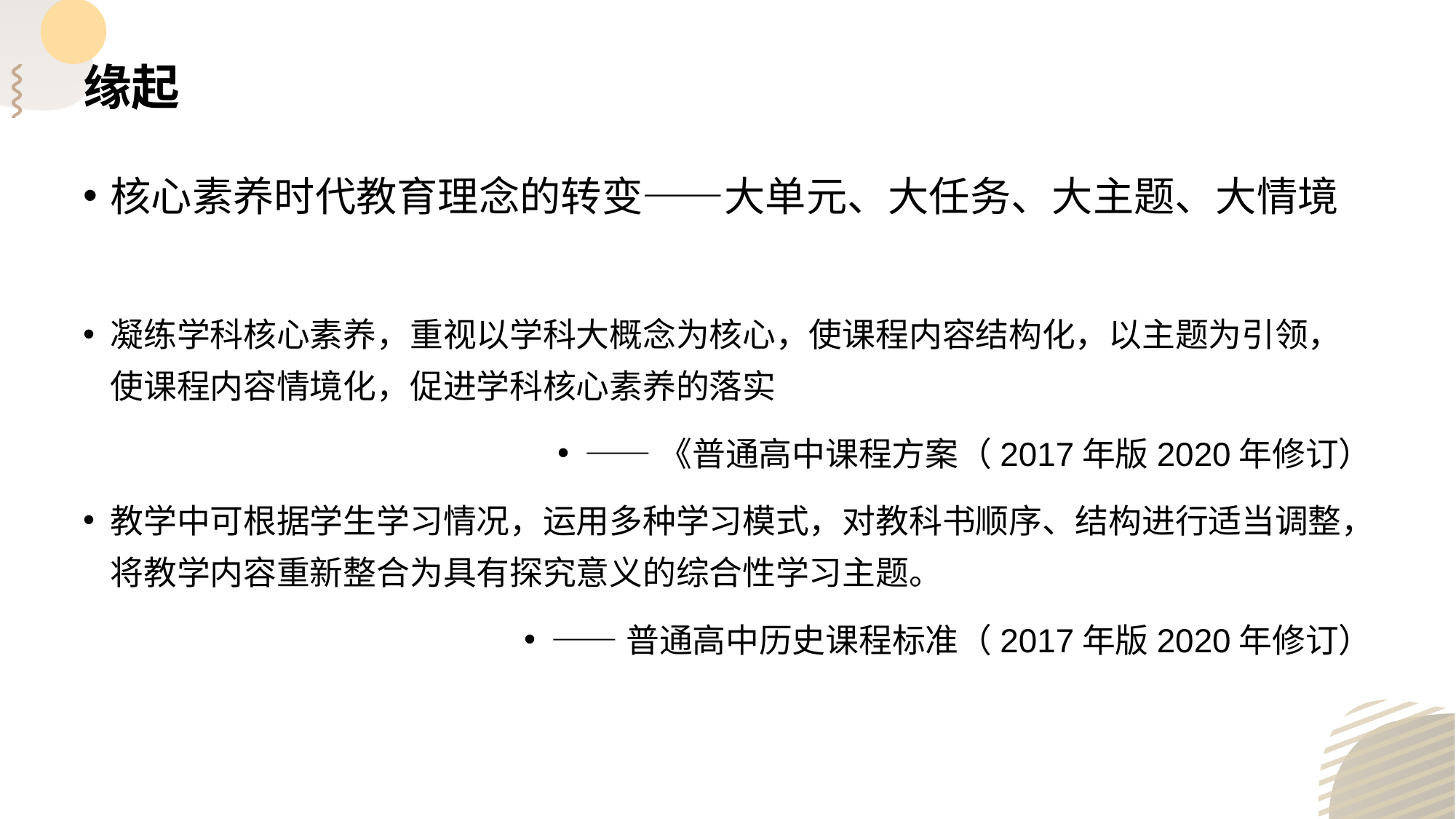

# 缘起
核心素养时代教育理念的转变——大单元、大任务、大主题、大情境

凝练学科核心素养，重视以学科大概念为核心，使课程内容结构化，以主题为引领，使课程内容情境化，促进学科核心素养的落实
——《普通高中课程方案（2017年版2020年修订）
教学中可根据学生学习情况，运用多种学习模式，对教科书顺序、结构进行适当调整，将教学内容重新整合为具有探究意义的综合性学习主题。
——普通高中历史课程标准（2017年版2020年修订）